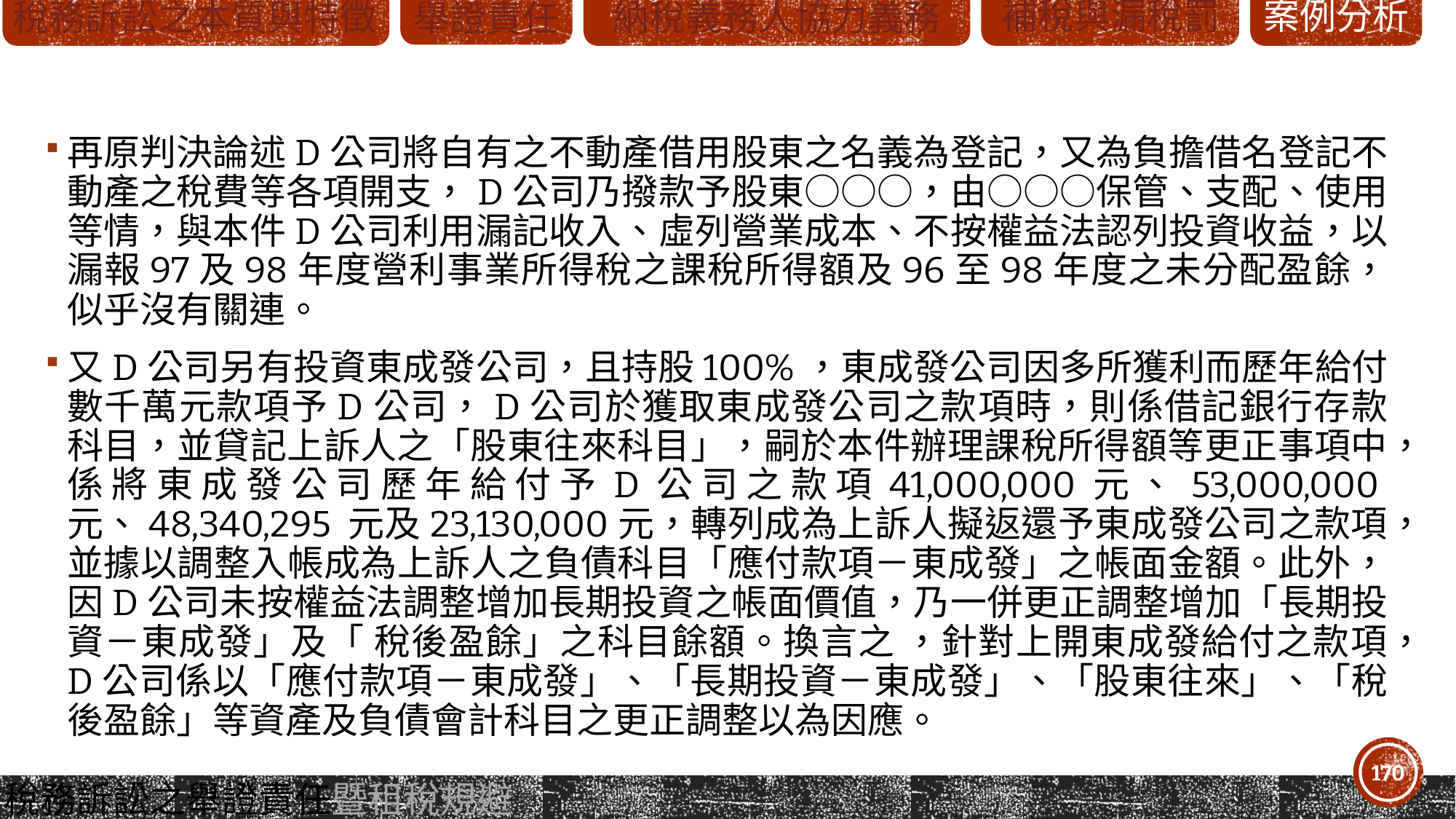

#
再原判決論述D公司將自有之不動產借用股東之名義為登記，又為負擔借名登記不動產之稅費等各項開支，D公司乃撥款予股東○○○，由○○○保管、支配、使用等情，與本件D公司利用漏記收入、虛列營業成本、不按權益法認列投資收益，以漏報97及98年度營利事業所得稅之課稅所得額及96至98年度之未分配盈餘，似乎沒有關連。
又D公司另有投資東成發公司，且持股100%，東成發公司因多所獲利而歷年給付數千萬元款項予D公司，D公司於獲取東成發公司之款項時，則係借記銀行存款科目，並貸記上訴人之「股東往來科目」，嗣於本件辦理課稅所得額等更正事項中，係將東成發公司歷年給付予D公司之款項41,000,000元、53,000,000元、48,340,295 元及23,130,000元，轉列成為上訴人擬返還予東成發公司之款項，並據以調整入帳成為上訴人之負債科目「應付款項－東成發」之帳面金額。此外，因D公司未按權益法調整增加長期投資之帳面價值，乃一併更正調整增加「長期投資－東成發」及「 稅後盈餘」之科目餘額。換言之 ，針對上開東成發給付之款項，D公司係以「應付款項－東成發」、「長期投資－東成發」、「股東往來」、「稅後盈餘」等資產及負債會計科目之更正調整以為因應。
170